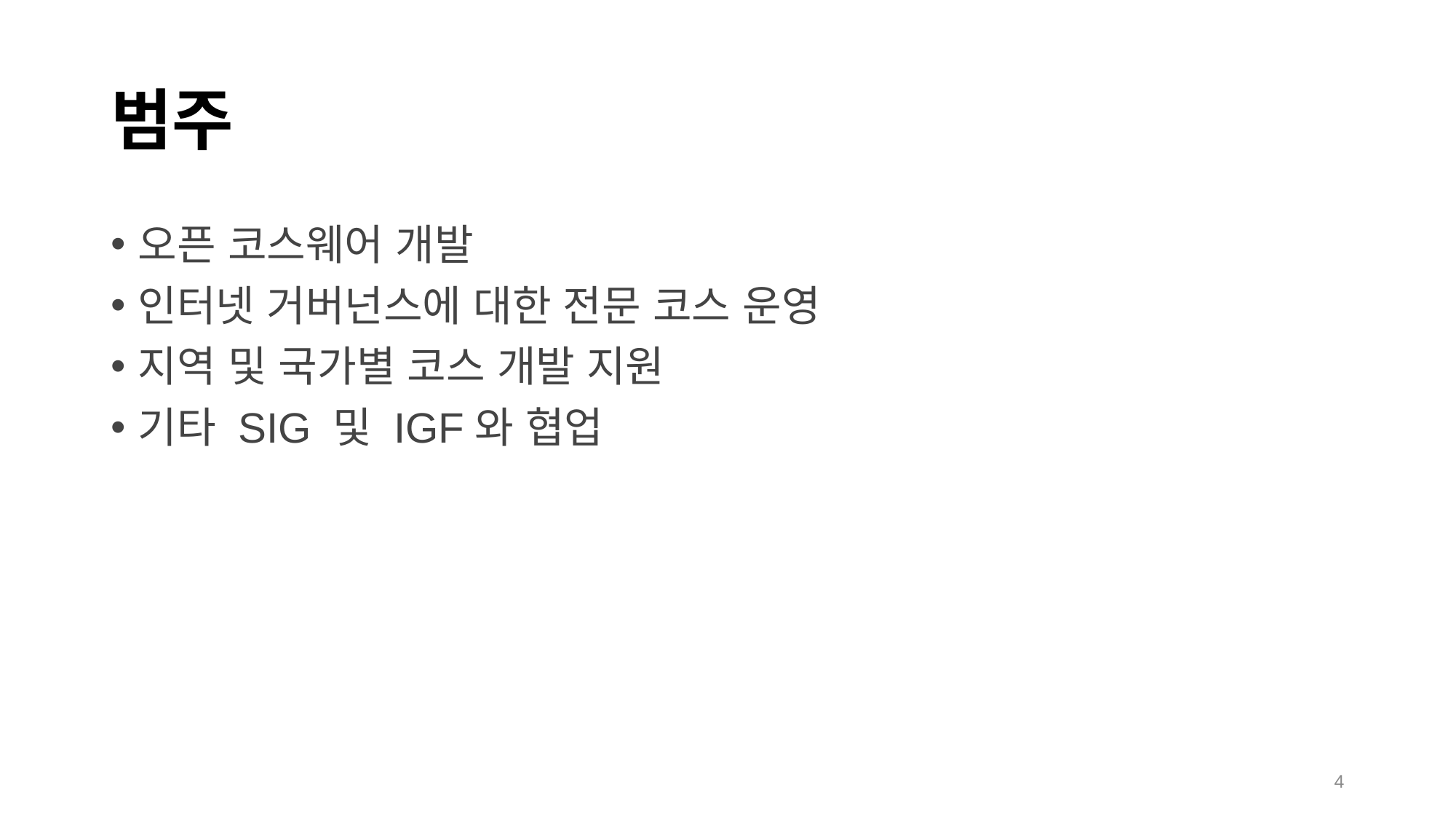

# 범주
오픈 코스웨어 개발
인터넷 거버넌스에 대한 전문 코스 운영
지역 및 국가별 코스 개발 지원
기타 SIG 및 IGF와 협업
4